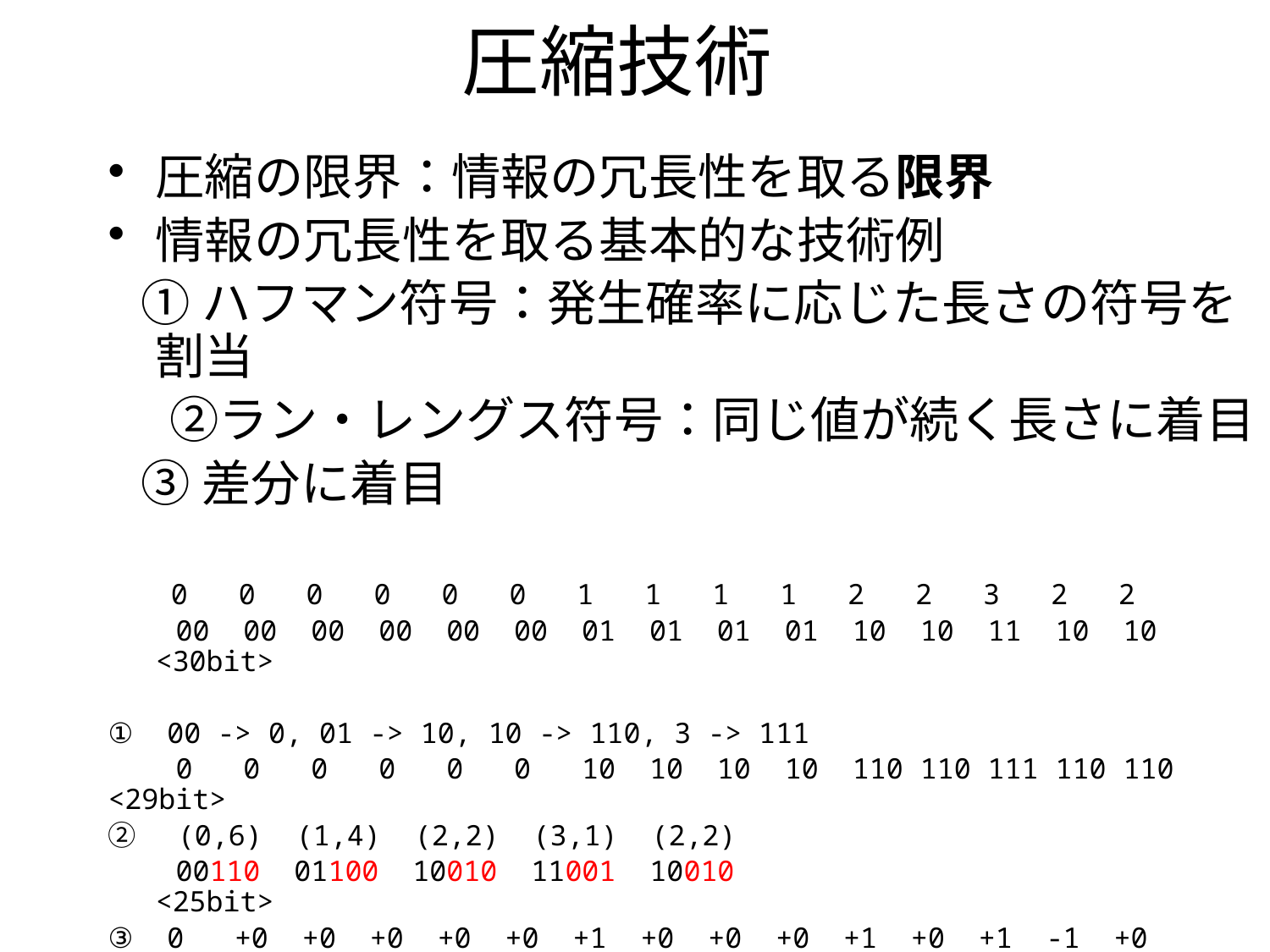

# 圧縮技術
圧縮の限界：情報の冗長性を取る限界
情報の冗長性を取る基本的な技術例
   ①ハフマン符号：発生確率に応じた長さの符号を割当
 　②ラン・レングス符号：同じ値が続く長さに着目
   ③差分に着目

　　0   0   0   0   0   0   1   1   1   1   2   2   3   2   2
    00  00  00  00  00  00  01  01  01  01  10  10  11  10  10  <30bit>

①  00 -> 0, 01 -> 10, 10 -> 110, 3 -> 111
    0   0   0   0   0   0   10  10  10  10  110 110 111 110 110 <29bit>
②　(0,6)  (1,4)  (2,2)  (3,1)  (2,2)
    00110  01100  10010  11001  10010                           <25bit>
③  0   +0  +0  +0  +0  +0  +1  +0  +0  +0  +1  +0  +1  -1  +0
    00   0   0   0   0   0  10   0   0   0  10   0  10   11  0  <20bit>